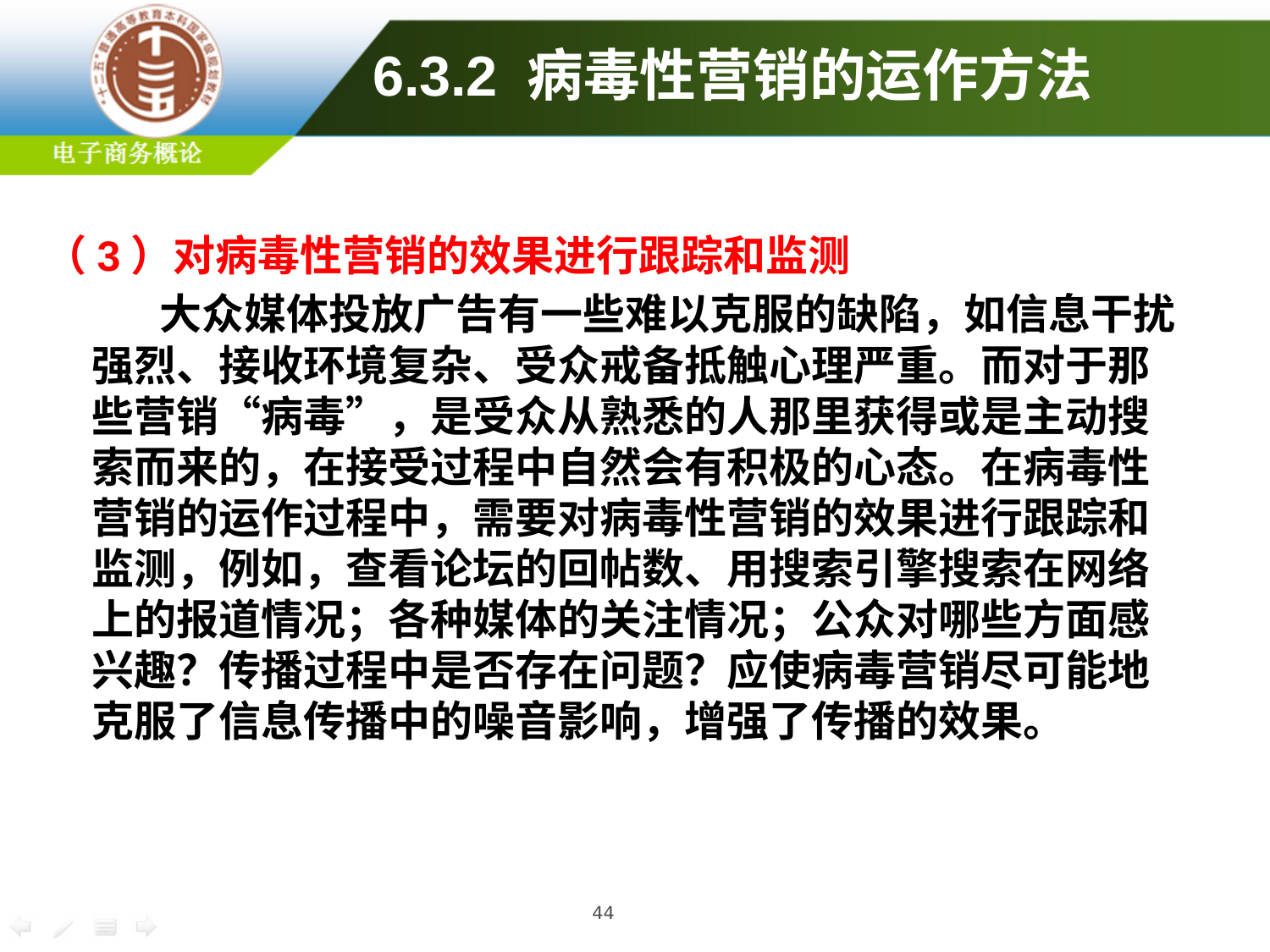

# 6.3.2 病毒性营销的运作方法
（3）对病毒性营销的效果进行跟踪和监测
           大众媒体投放广告有一些难以克服的缺陷，如信息干扰强烈、接收环境复杂、受众戒备抵触心理严重。而对于那些营销“病毒”，是受众从熟悉的人那里获得或是主动搜索而来的，在接受过程中自然会有积极的心态。在病毒性营销的运作过程中，需要对病毒性营销的效果进行跟踪和监测，例如，查看论坛的回帖数、用搜索引擎搜索在网络上的报道情况；各种媒体的关注情况；公众对哪些方面感兴趣？传播过程中是否存在问题？应使病毒营销尽可能地克服了信息传播中的噪音影响，增强了传播的效果。
44